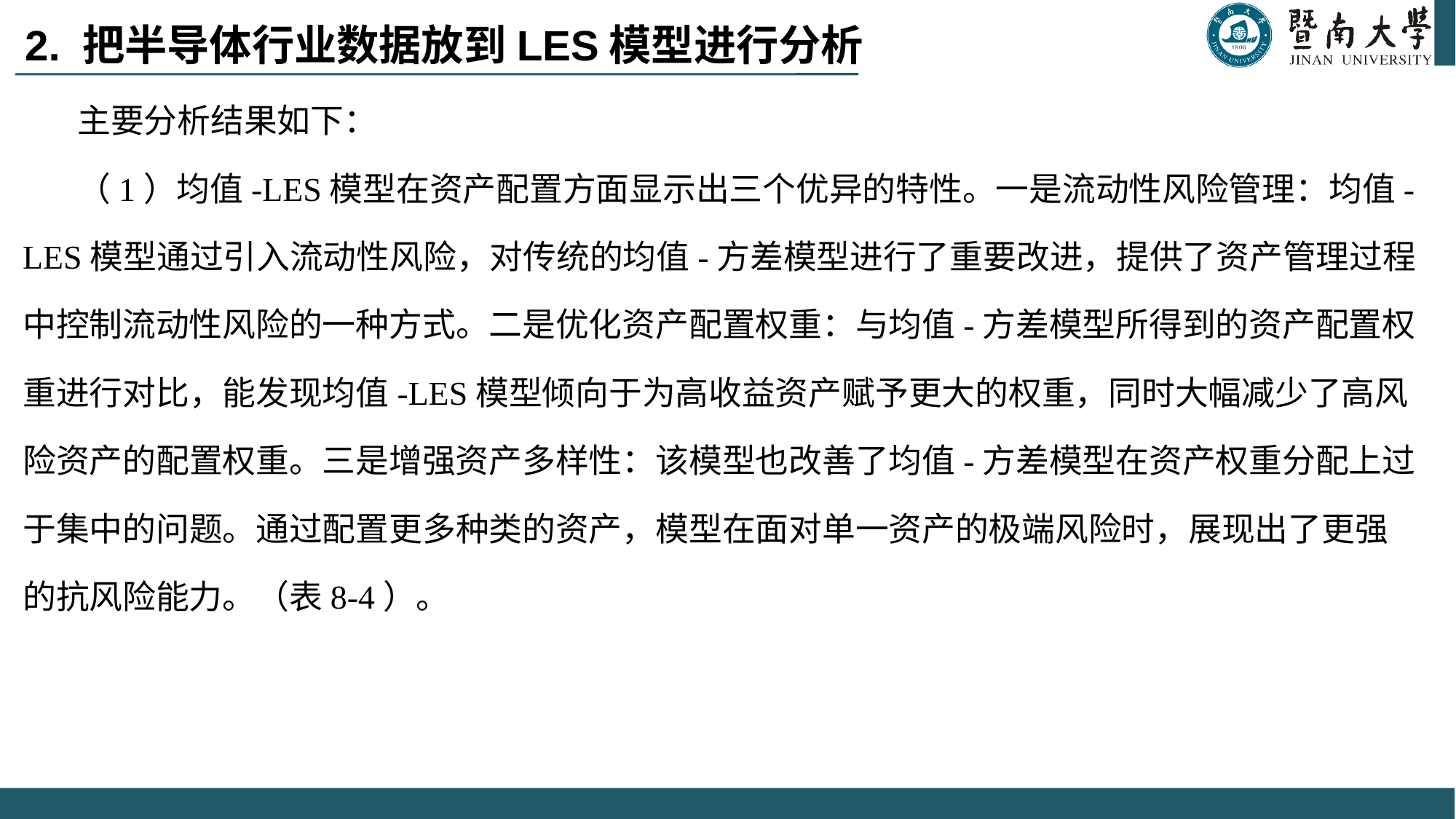

# 2. 把半导体行业数据放到LES模型进行分析

主要分析结果如下：
（1）均值-LES模型在资产配置方面显示出三个优异的特性。一是流动性风险管理：均值-LES模型通过引入流动性风险，对传统的均值-方差模型进行了重要改进，提供了资产管理过程中控制流动性风险的一种方式。二是优化资产配置权重：与均值-方差模型所得到的资产配置权重进行对比，能发现均值-LES模型倾向于为高收益资产赋予更大的权重，同时大幅减少了高风险资产的配置权重。三是增强资产多样性：该模型也改善了均值-方差模型在资产权重分配上过于集中的问题。通过配置更多种类的资产，模型在面对单一资产的极端风险时，展现出了更强的抗风险能力。（表8-4）。